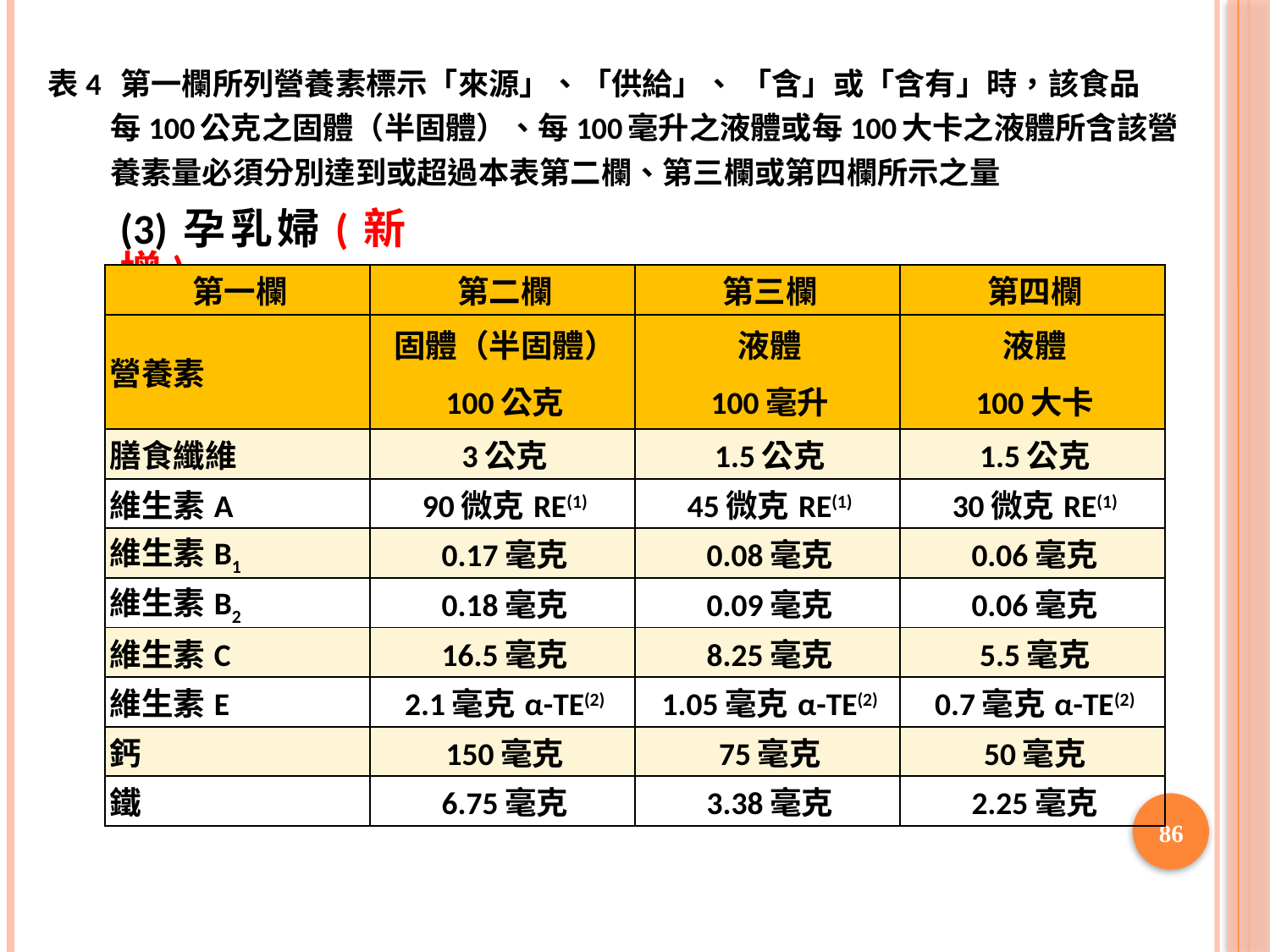

表4  第一欄所列營養素標示「來源」、「供給」、 「含」或「含有」時，該食品
         每100公克之固體（半固體）、每100毫升之液體或每100大卡之液體所含該營
         養素量必須分別達到或超過本表第二欄、第三欄或第四欄所示之量
(3)孕乳婦(新增)
| 第一欄 | 第二欄 | 第三欄 | 第四欄 |
| --- | --- | --- | --- |
| 營養素 | 固體（半固體） 100公克 | 液體 100毫升 | 液體 100大卡 |
| 膳食纖維 | 3公克 | 1.5公克 | 1.5公克 |
| 維生素A | 90微克RE(1) | 45微克RE(1) | 30微克RE(1) |
| 維生素B1 | 0.17毫克 | 0.08毫克 | 0.06毫克 |
| 維生素B2 | 0.18毫克 | 0.09毫克 | 0.06毫克 |
| 維生素C | 16.5毫克 | 8.25毫克 | 5.5毫克 |
| 維生素E | 2.1毫克α-TE(2) | 1.05毫克α-TE(2) | 0.7毫克α-TE(2) |
| 鈣 | 150毫克 | 75毫克 | 50毫克 |
| 鐵 | 6.75毫克 | 3.38毫克 | 2.25毫克 |
86